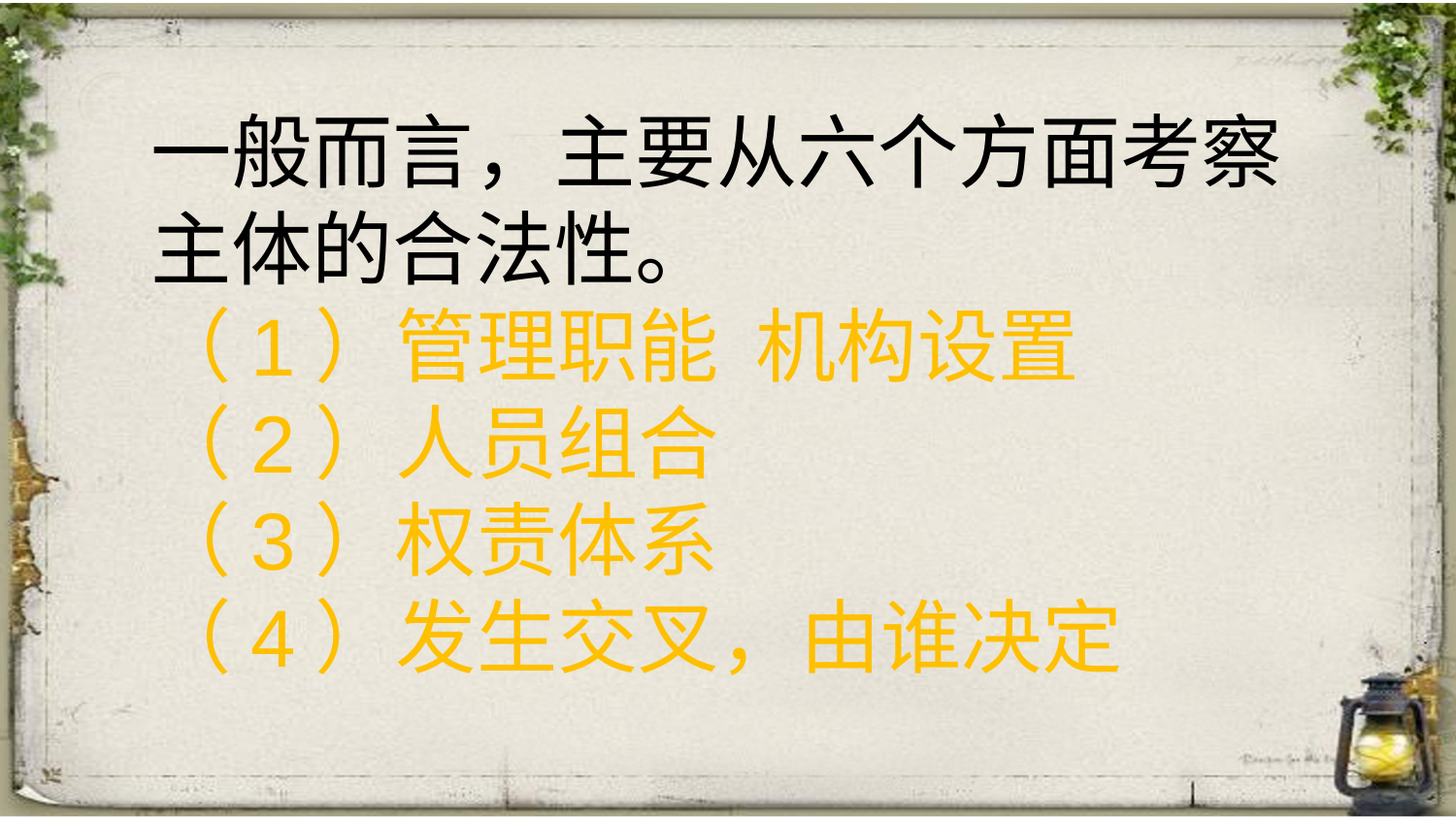

一般而言，主要从六个方面考察主体的合法性。
（1）管理职能  机构设置
（2）人员组合
（3）权责体系
（4）发生交叉，由谁决定